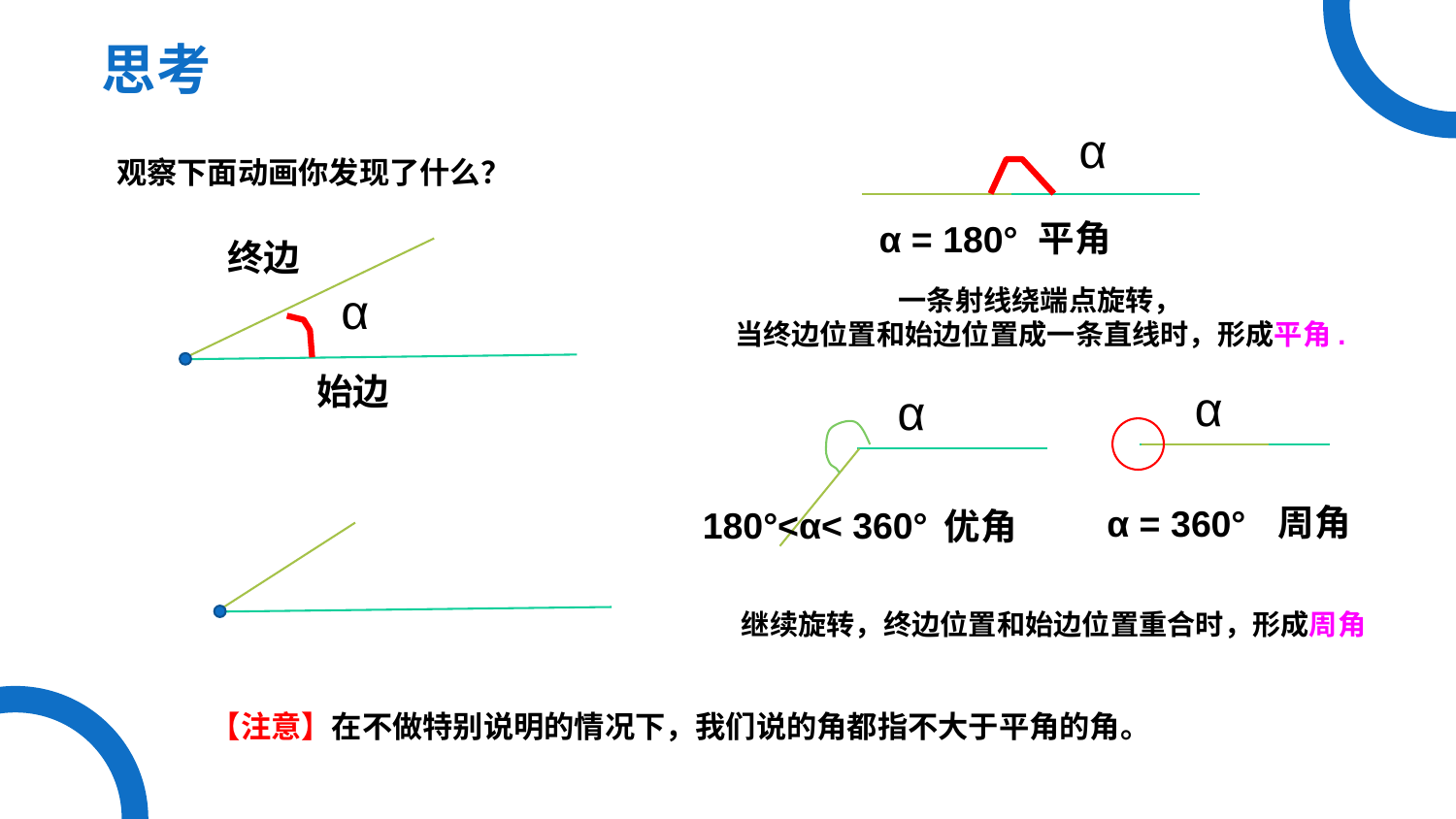

思考
α
观察下面动画你发现了什么？

平角
α = 180°
终边
α
一条射线绕端点旋转，
当终边位置和始边位置成一条直线时，形成平角.

始边
α
α

周角
α = 360°
180°<α< 360°
优角
继续旋转，终边位置和始边位置重合时，形成周角

【注意】在不做特别说明的情况下，我们说的角都指不大于平角的角。